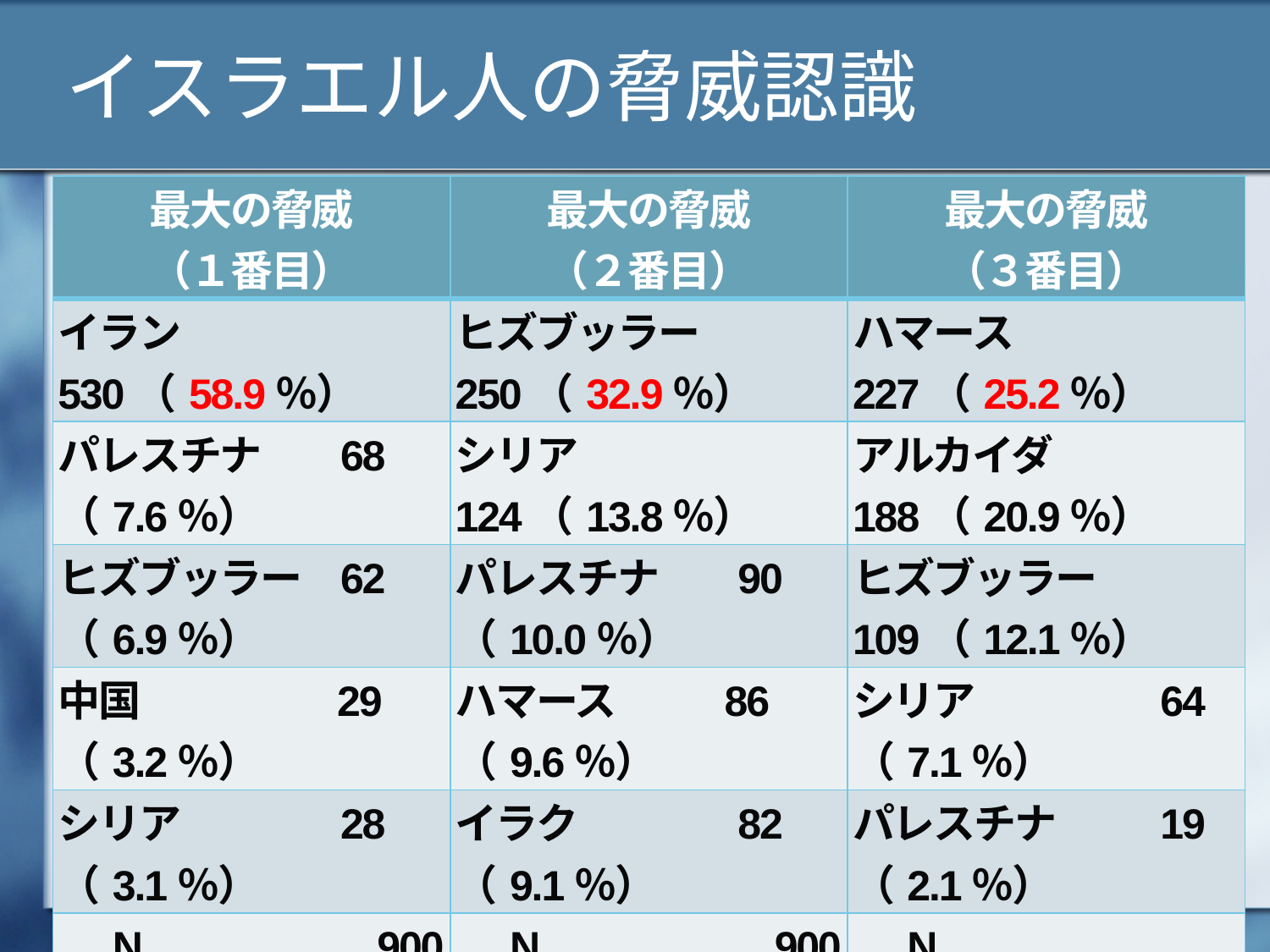

# イスラエル人の脅威認識
| 最大の脅威 （１番目） | 最大の脅威 （２番目） | 最大の脅威 （３番目） |
| --- | --- | --- |
| イラン　　　 530（58.9％） | ヒズブッラー 250（32.9％） | ハマース　　　227（25.2％） |
| パレスチナ　 68 （7.6％） | シリア　　 　 124（13.8％） | アルカイダ　　188（20.9％） |
| ヒズブッラー 62 （6.9％） | パレスチナ 　 90（10.0％） | ヒズブッラー　109（12.1％） |
| 中国 　　　29  （3.2％） | ハマース 86 （9.6％） | シリア　　　　 64 （7.1％） |
| シリア　　　 28 （3.1％） | イラク　　　 82 （9.1％） | パレスチナ　　 19 （2.1％） |
| N　　　　　 900 | N　　　　　 900 | N　　　　 　 900 |
| (注):数字は実数、( )内は有効回答に対する百分率。 |  |  |
| 出典: Pew Research Center (2007)の調査結果から著者作成. |  |  |